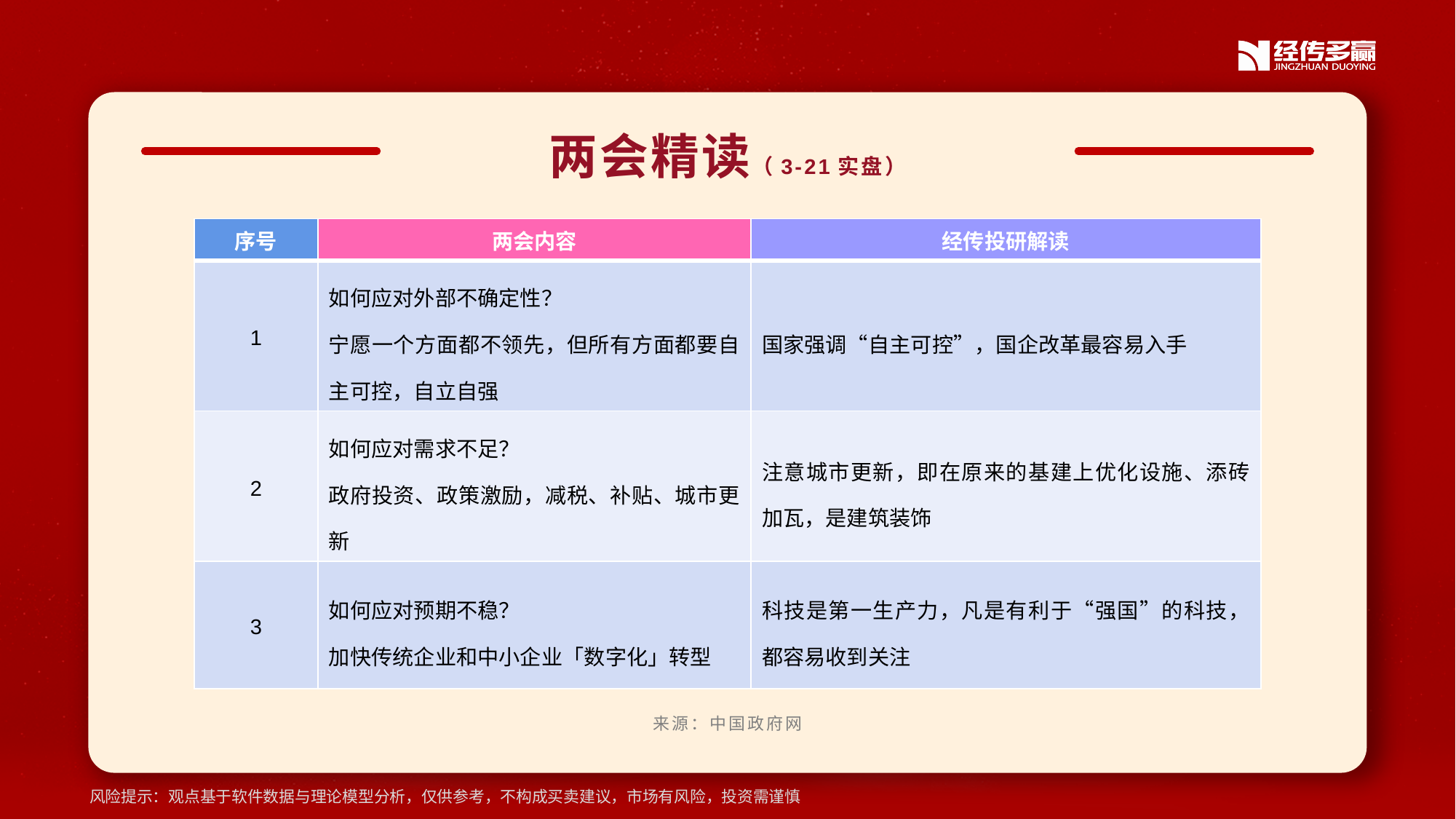

两会精读（3-21实盘）

| 序号 | 两会内容 | 经传投研解读 |
| --- | --- | --- |
| 1 | 如何应对外部不确定性？ 宁愿一个方面都不领先，但所有方面都要自主可控，自立自强 | 国家强调“自主可控”，国企改革最容易入手 |
| 2 | 如何应对需求不足？ 政府投资、政策激励，减税、补贴、城市更新 | 注意城市更新，即在原来的基建上优化设施、添砖加瓦，是建筑装饰 |
| 3 | 如何应对预期不稳？ 加快传统企业和中小企业「数字化」转型 | 科技是第一生产力，凡是有利于“强国”的科技，都容易收到关注 |
来源：中国政府网